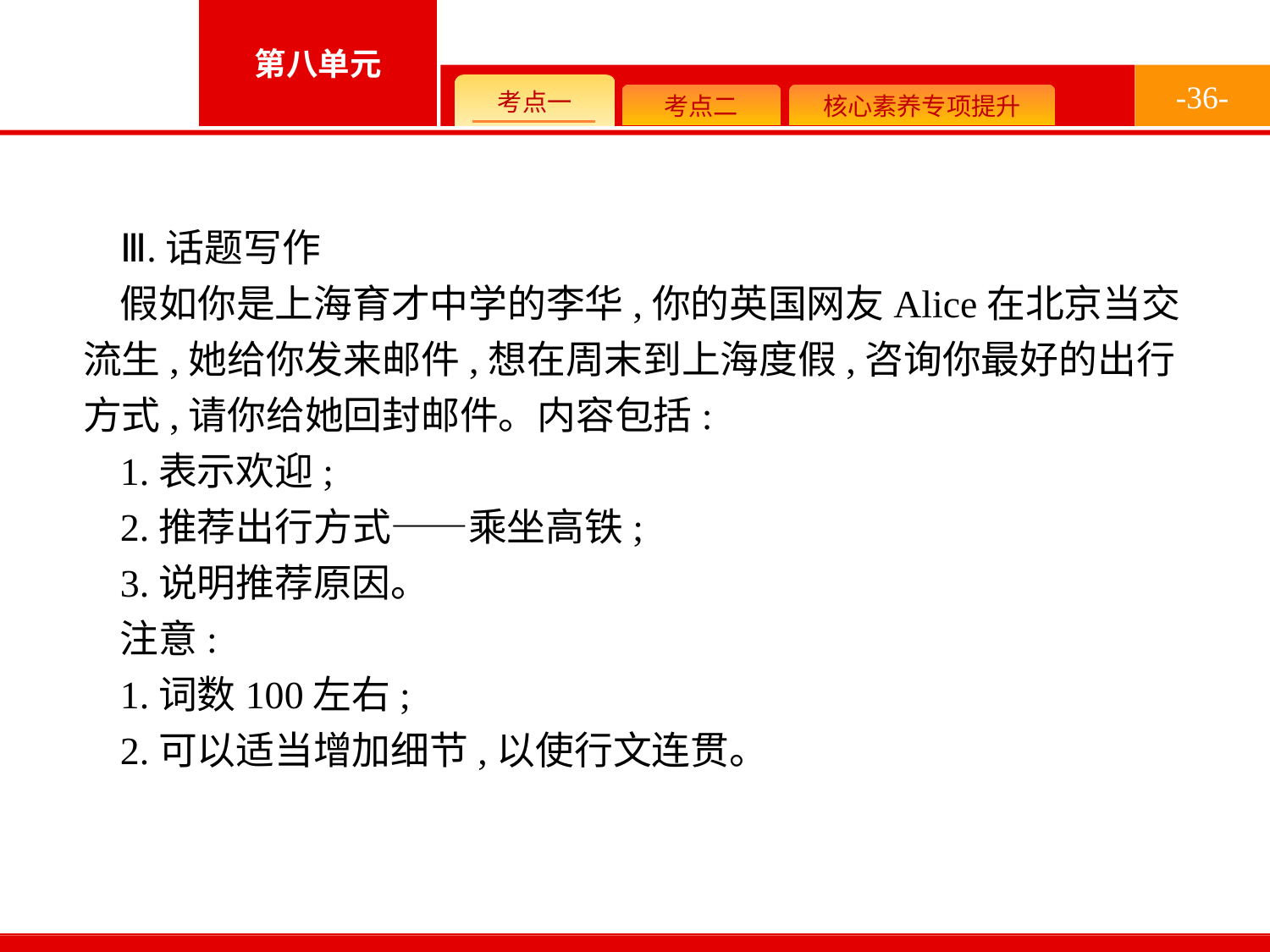

-36-
Ⅲ.话题写作
假如你是上海育才中学的李华,你的英国网友Alice在北京当交流生,她给你发来邮件,想在周末到上海度假,咨询你最好的出行方式,请你给她回封邮件。内容包括:
1.表示欢迎;
2.推荐出行方式——乘坐高铁;
3.说明推荐原因。
注意:
1.词数100左右;
2.可以适当增加细节,以使行文连贯。